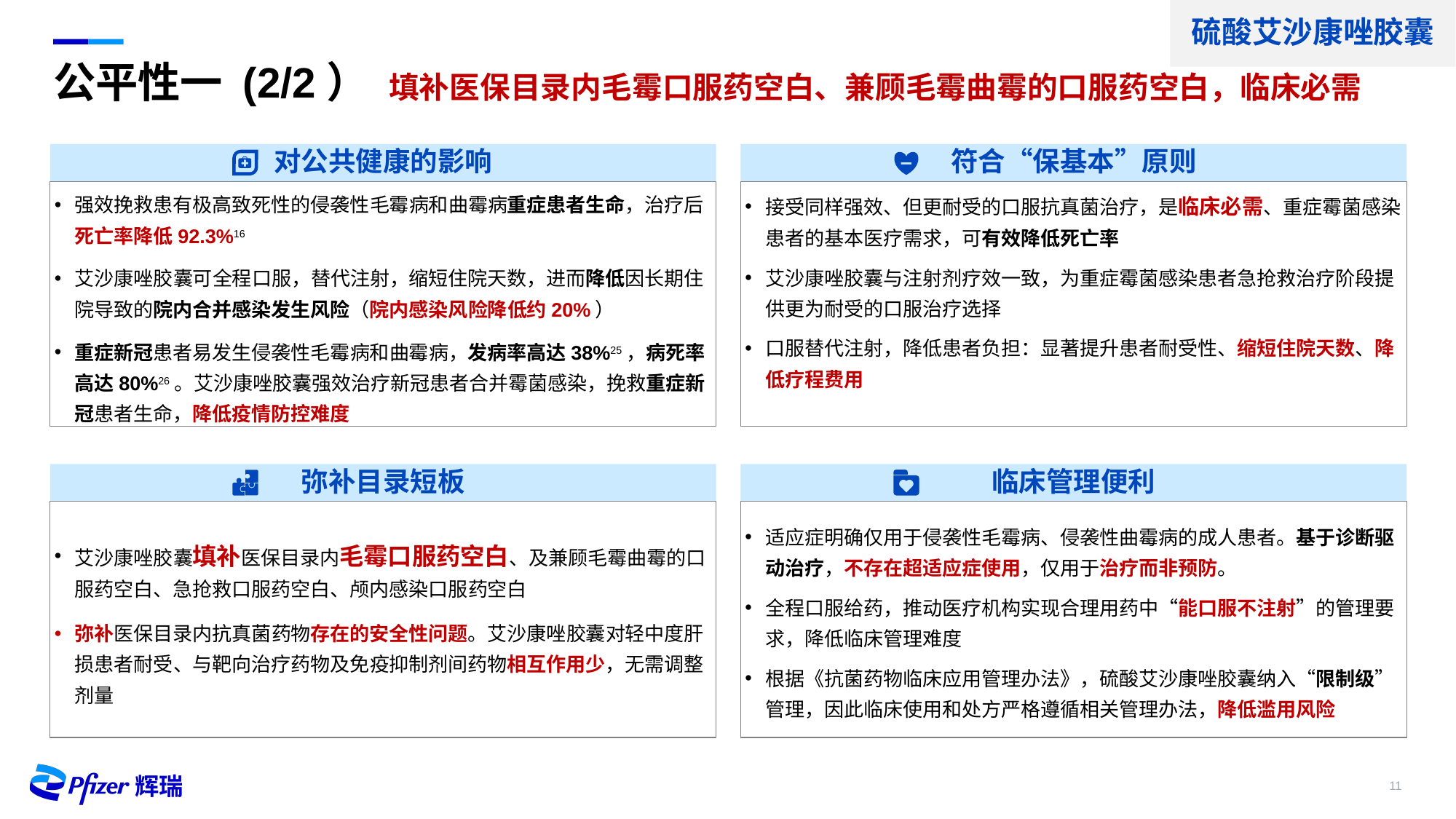

硫酸艾沙康唑胶囊
# 公平性一 (2/2）
填补医保目录内毛霉口服药空白、兼顾毛霉曲霉的口服药空白，临床必需
对公共健康的影响
符合“保基本”原则

强效挽救患有极高致死性的侵袭性毛霉病和曲霉病重症患者生命，治疗后死亡率降低92.3%16
艾沙康唑胶囊可全程口服，替代注射，缩短住院天数，进而降低因长期住院导致的院内合并感染发生风险（院内感染风险降低约20%）
重症新冠患者易发生侵袭性毛霉病和曲霉病，发病率高达38%25，病死率高达80%26。艾沙康唑胶囊强效治疗新冠患者合并霉菌感染，挽救重症新冠患者生命，降低疫情防控难度
接受同样强效、但更耐受的口服抗真菌治疗，是临床必需、重症霉菌感染患者的基本医疗需求，可有效降低死亡率
艾沙康唑胶囊与注射剂疗效一致，为重症霉菌感染患者急抢救治疗阶段提供更为耐受的口服治疗选择
口服替代注射，降低患者负担：显著提升患者耐受性、缩短住院天数、降低疗程费用
弥补目录短板
临床管理便利

艾沙康唑胶囊填补医保目录内毛霉口服药空白、及兼顾毛霉曲霉的口服药空白、急抢救口服药空白、颅内感染口服药空白
弥补医保目录内抗真菌药物存在的安全性问题。艾沙康唑胶囊对轻中度肝损患者耐受、与靶向治疗药物及免疫抑制剂间药物相互作用少，无需调整剂量
适应症明确仅用于侵袭性毛霉病、侵袭性曲霉病的成人患者。基于诊断驱动治疗，不存在超适应症使用，仅用于治疗而非预防。
全程口服给药，推动医疗机构实现合理用药中“能口服不注射”的管理要求，降低临床管理难度
根据《抗菌药物临床应用管理办法》，硫酸艾沙康唑胶囊纳入“限制级”管理，因此临床使用和处方严格遵循相关管理办法，降低滥用风险